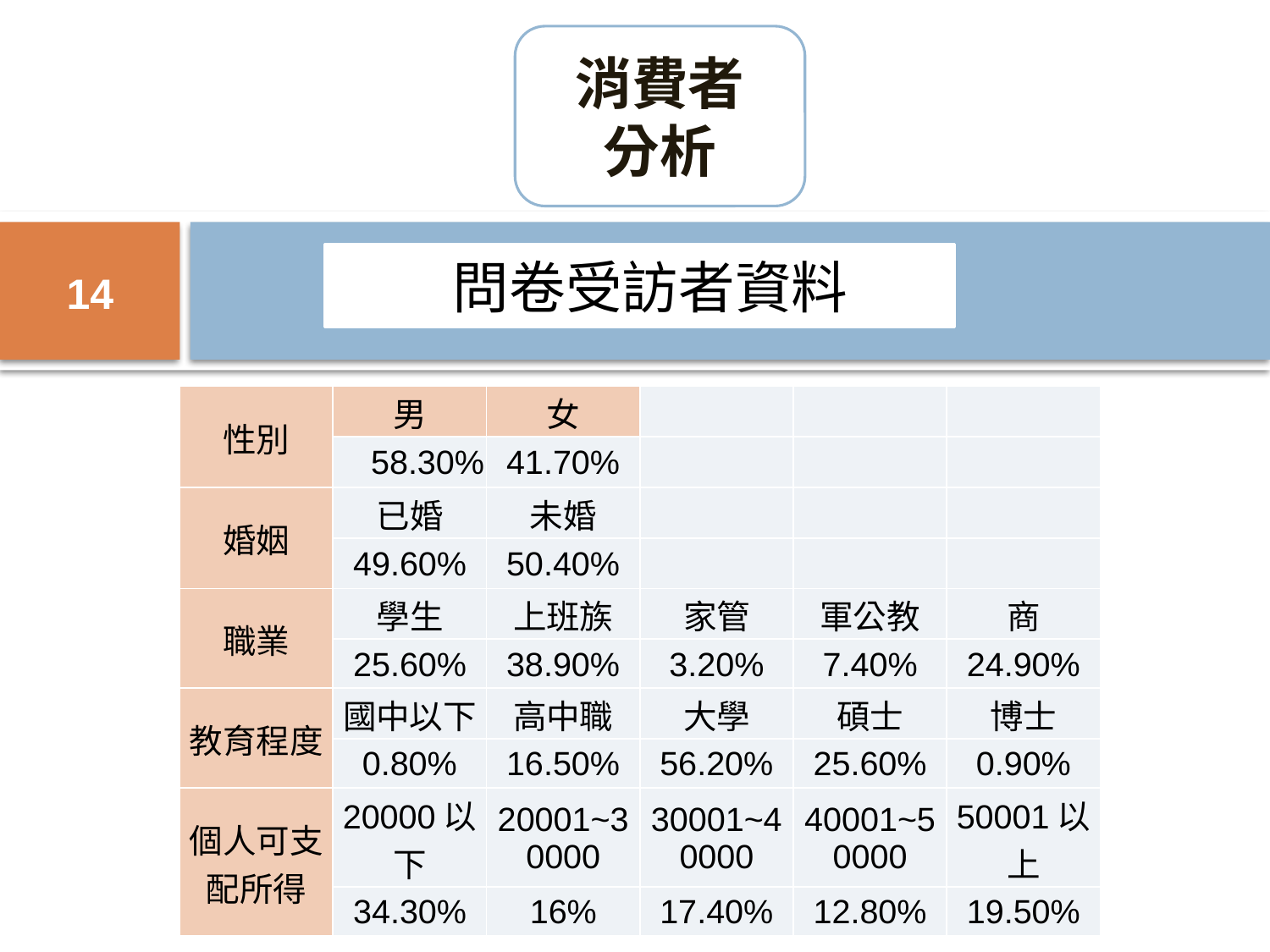

消費者
分析
14
        問卷受訪者資料
| 性別 | 男 | 女 |  |  |  |
| --- | --- | --- | --- | --- | --- |
|  | 58.30% | 41.70% |  |  |  |
| 婚姻 | 已婚 | 未婚 |  |  |  |
|  | 49.60% | 50.40% |  |  |  |
| 職業 | 學生 | 上班族 | 家管 | 軍公教 | 商 |
|  | 25.60% | 38.90% | 3.20% | 7.40% | 24.90% |
| 教育程度 | 國中以下 | 高中職 | 大學 | 碩士 | 博士 |
|  | 0.80% | 16.50% | 56.20% | 25.60% | 0.90% |
| 個人可支配所得 | 20000以下 | 20001~30000 | 30001~40000 | 40001~50000 | 50001以上 |
|  | 34.30% | 16% | 17.40% | 12.80% | 19.50% |